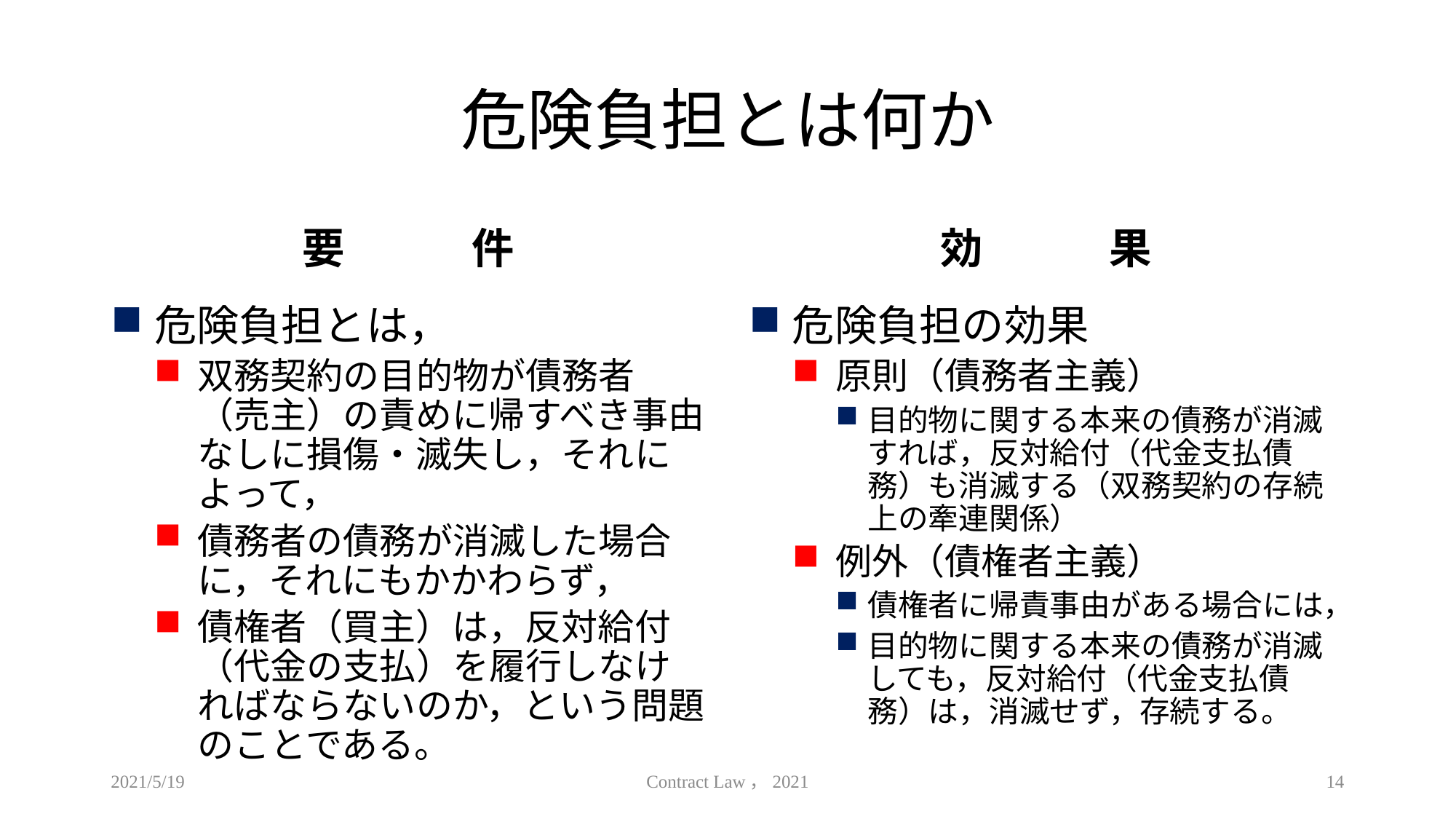

# 危険負担とは何か
要　　　件
効　　　果
危険負担とは，
双務契約の目的物が債務者（売主）の責めに帰すべき事由なしに損傷・滅失し，それによって，
債務者の債務が消滅した場合に，それにもかかわらず，
債権者（買主）は，反対給付（代金の支払）を履行しなければならないのか，という問題のことである。
危険負担の効果
原則（債務者主義）
目的物に関する本来の債務が消滅すれば，反対給付（代金支払債務）も消滅する（双務契約の存続上の牽連関係）
例外（債権者主義）
債権者に帰責事由がある場合には，
目的物に関する本来の債務が消滅しても，反対給付（代金支払債務）は，消滅せず，存続する。
2021/5/19
Contract Law，2021
14